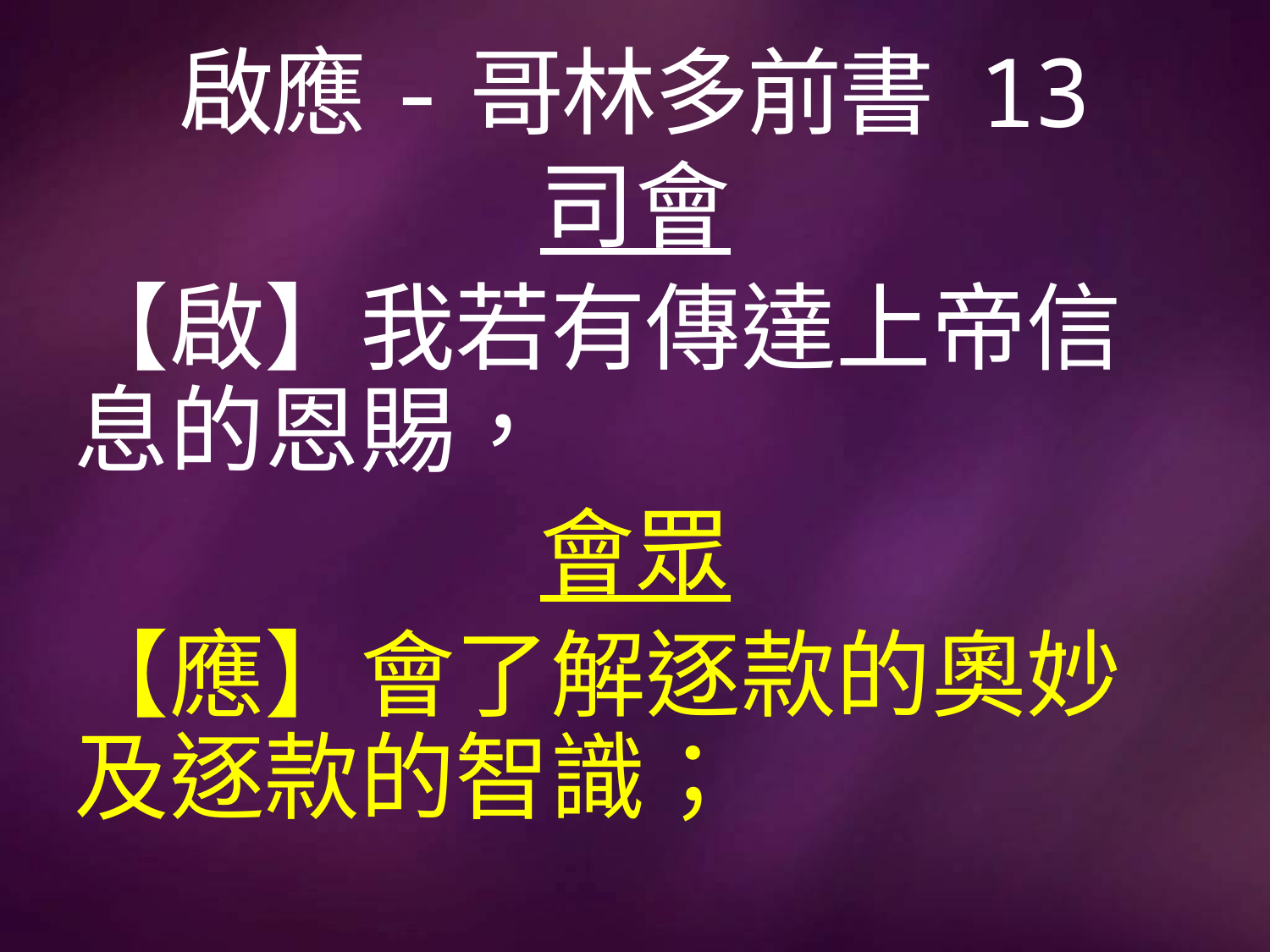

# 啟應-哥林多前書 13
司會
【啟】我若有傳達上帝信息的恩賜，
會眾
【應】會了解逐款的奧妙及逐款的智識；